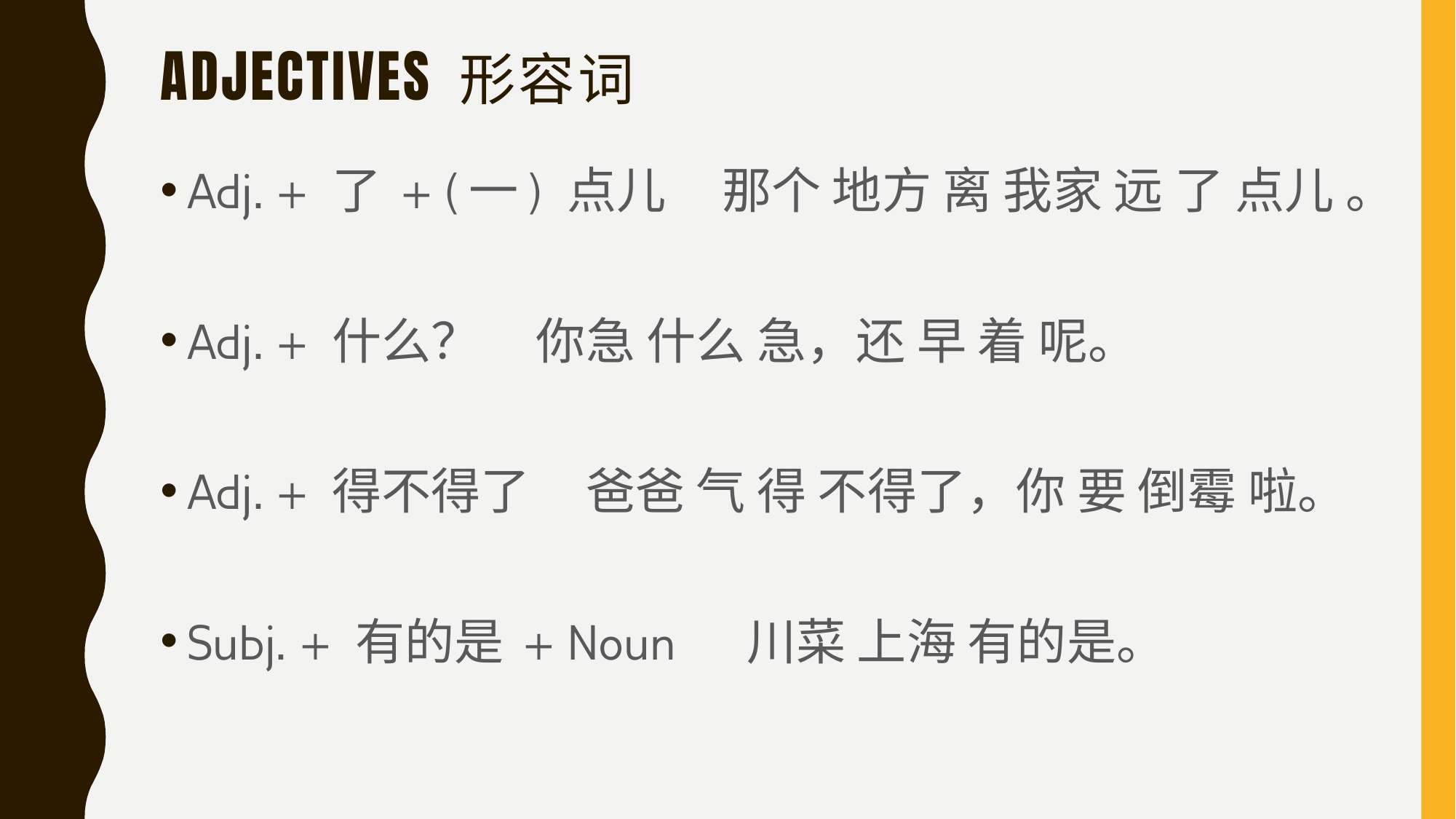

# Adjectives 形容词
Adj. + 了 + (一) 点儿     那个 地方 离 我家 远 了 点儿 。

Adj. + 什么？     你急 什么 急，还 早 着 呢。

Adj. + 得不得了     爸爸 气 得 不得了，你 要 倒霉 啦。

Subj. + 有的是 + Noun    川菜 上海 有的是。

|  |  |  |
| --- | --- | --- |
|  |  |  |
|  |  |  |
|  |  |  |
|  |  |  |